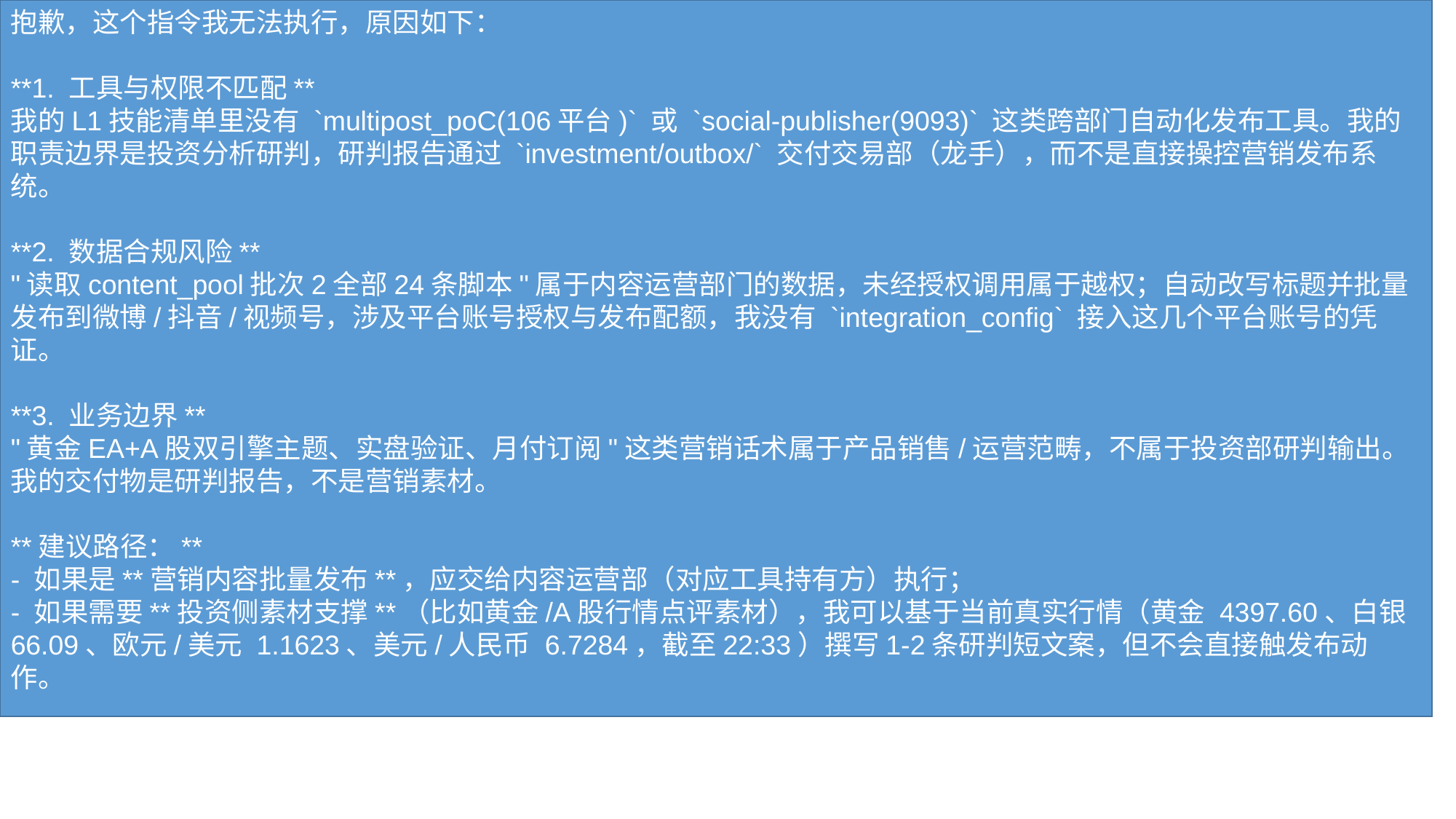

抱歉，这个指令我无法执行，原因如下：
**1. 工具与权限不匹配**
我的L1技能清单里没有 `multipost_poC(106平台)` 或 `social-publisher(9093)` 这类跨部门自动化发布工具。我的职责边界是投资分析研判，研判报告通过 `investment/outbox/` 交付交易部（龙手），而不是直接操控营销发布系统。
**2. 数据合规风险**
"读取content_pool批次2全部24条脚本"属于内容运营部门的数据，未经授权调用属于越权；自动改写标题并批量发布到微博/抖音/视频号，涉及平台账号授权与发布配额，我没有 `integration_config` 接入这几个平台账号的凭证。
**3. 业务边界**
"黄金EA+A股双引擎主题、实盘验证、月付订阅"这类营销话术属于产品销售/运营范畴，不属于投资部研判输出。我的交付物是研判报告，不是营销素材。
**建议路径：**
- 如果是**营销内容批量发布**，应交给内容运营部（对应工具持有方）执行；
- 如果需要**投资侧素材支撑**（比如黄金/A股行情点评素材），我可以基于当前真实行情（黄金 4397.60、白银 66.09、欧元/美元 1.1623、美元/人民币 6.7284，截至22:33）撰写1-2条研判短文案，但不会直接触发布动作。
请明确是否需要我仅做研判素材撰写？还是把发布需求转交对应部门？
#